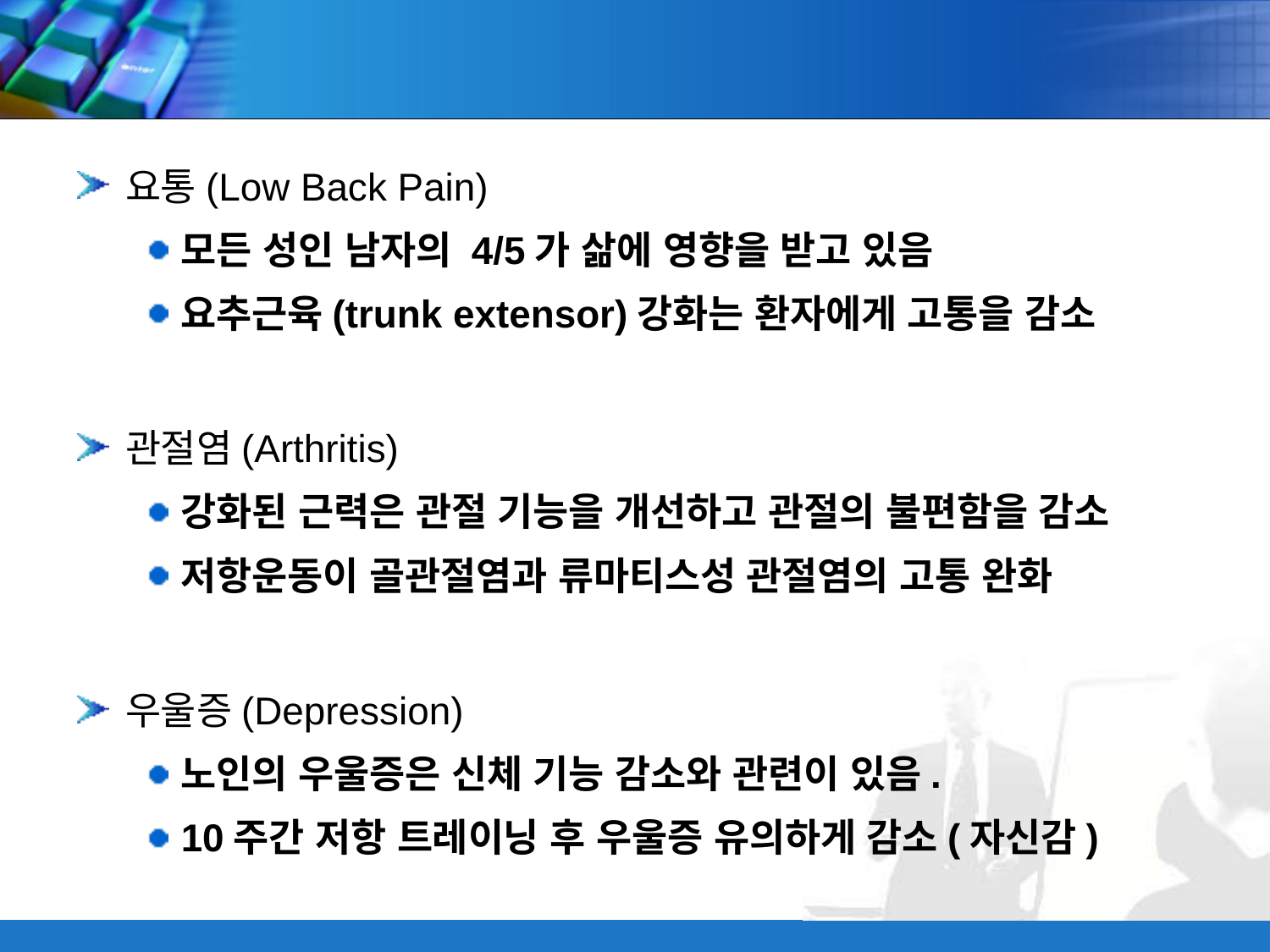

#
요통(Low Back Pain)
모든 성인 남자의 4/5가 삶에 영향을 받고 있음
요추근육(trunk extensor)강화는 환자에게 고통을 감소

관절염(Arthritis)
강화된 근력은 관절 기능을 개선하고 관절의 불편함을 감소
저항운동이 골관절염과 류마티스성 관절염의 고통 완화

우울증(Depression)
노인의 우울증은 신체 기능 감소와 관련이 있음.
10주간 저항 트레이닝 후 우울증 유의하게 감소(자신감)